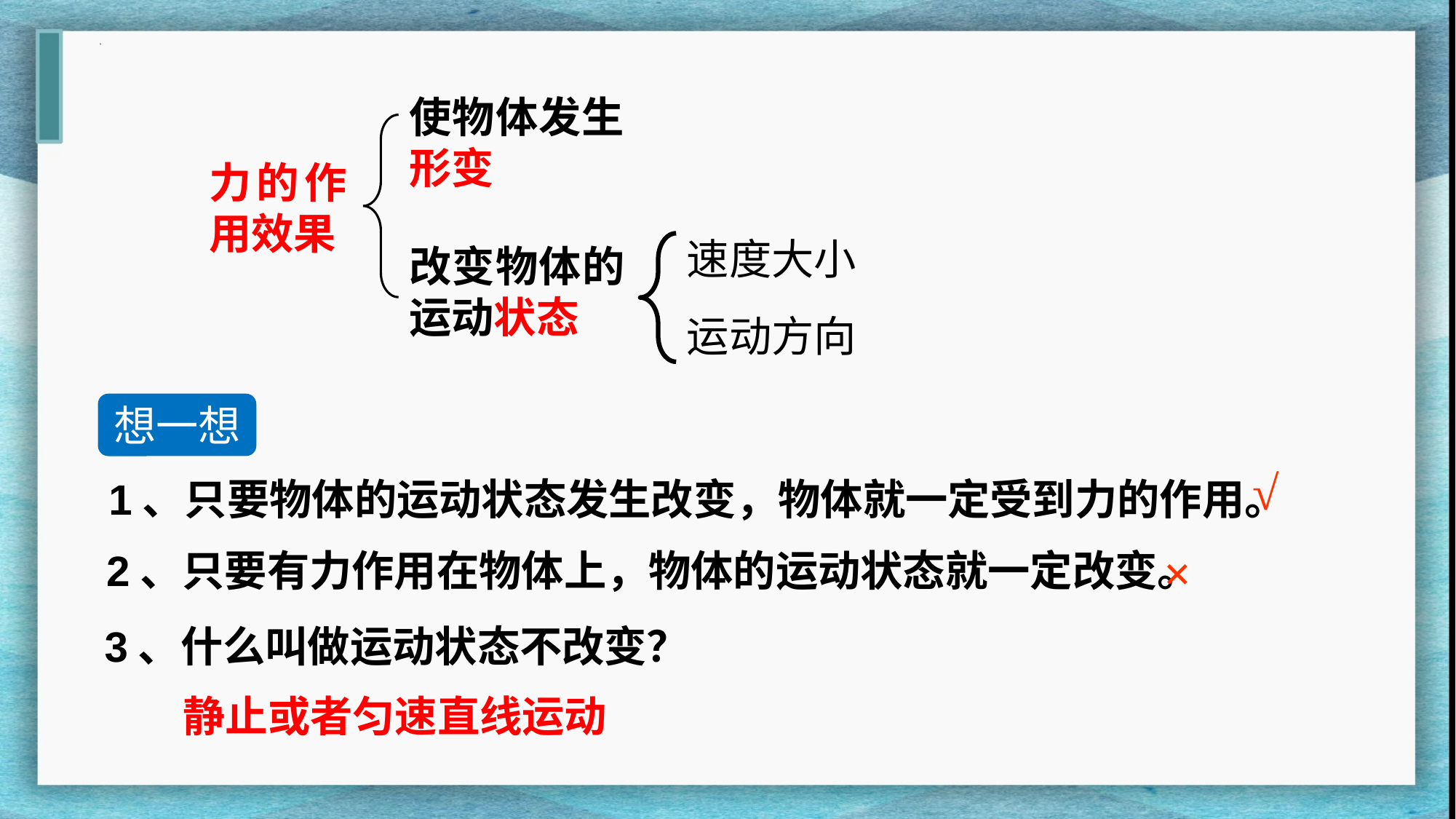

使物体发生形变

力的作用效果
速度大小

改变物体的运动状态
运动方向
想一想
√
1、只要物体的运动状态发生改变，物体就一定受到力的作用。
×
2、只要有力作用在物体上，物体的运动状态就一定改变。
3、什么叫做运动状态不改变？
静止或者匀速直线运动